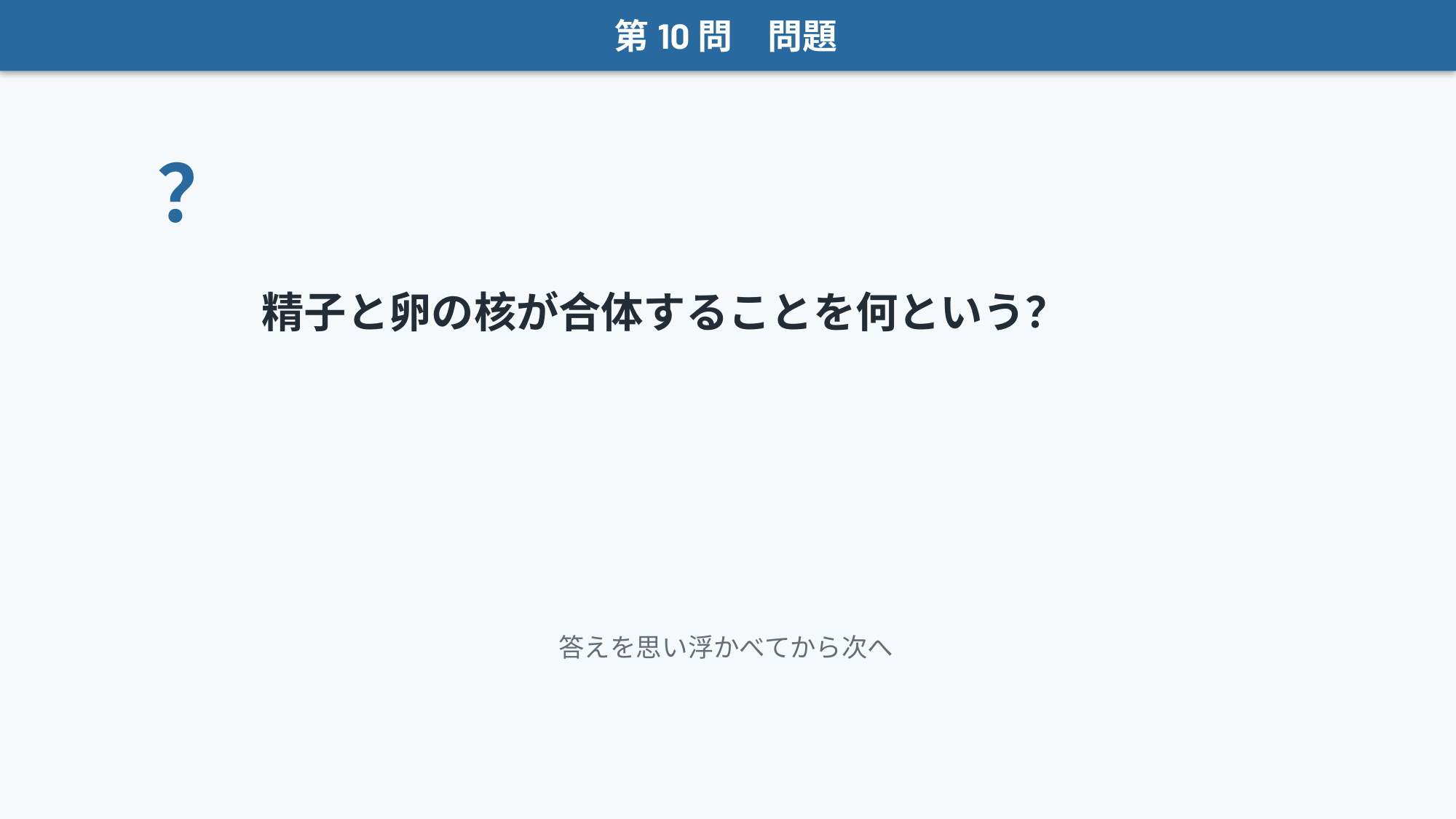

第10問　問題
？
精子と卵の核が合体することを何という？
答えを思い浮かべてから次へ